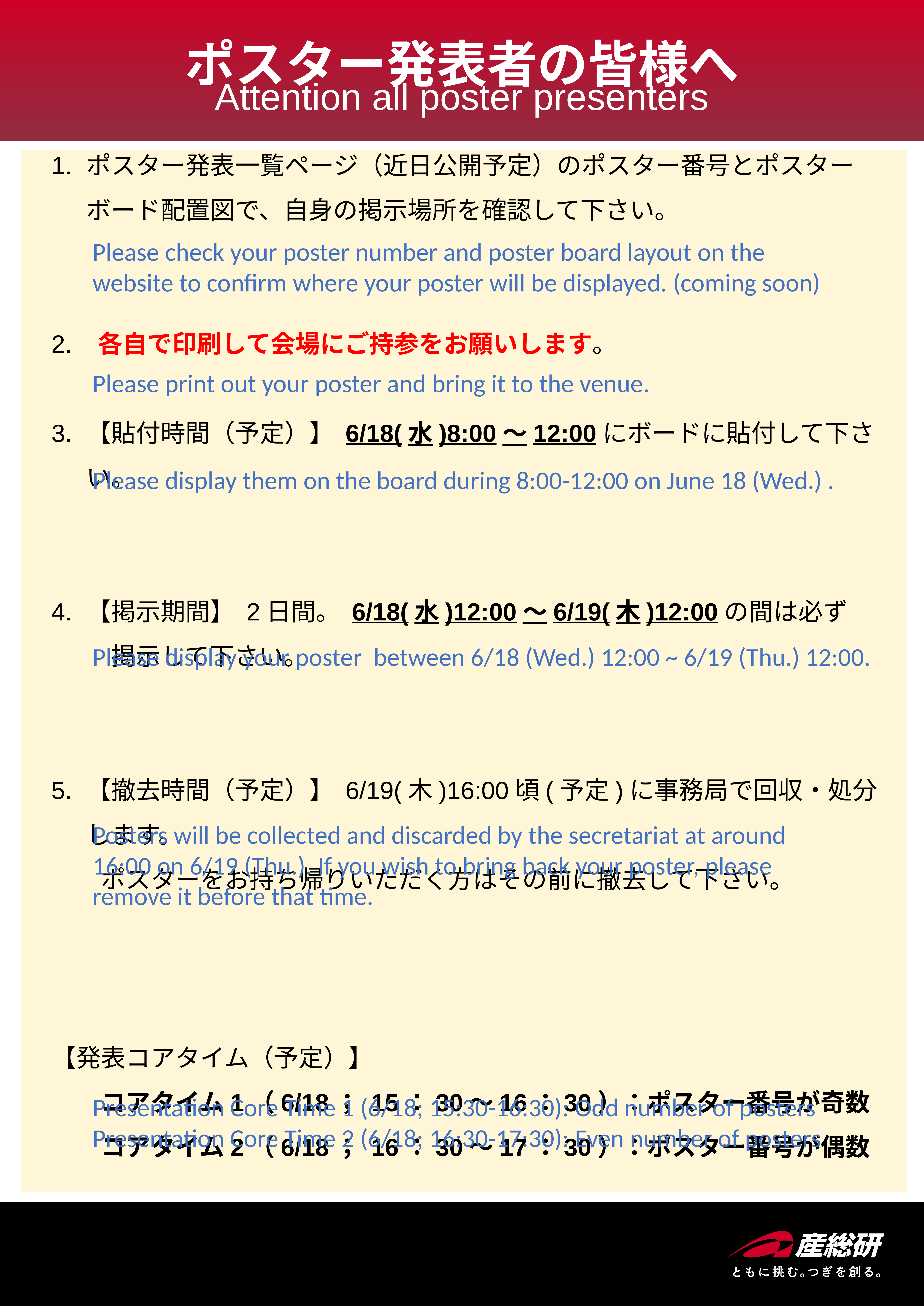

ポスター発表者の皆様へ
Attention all poster presenters

ポスター発表一覧ページ（近日公開予定）のポスター番号とポスターボード配置図で、自身の掲示場所を確認して下さい。

 各自で印刷して会場にご持参をお願いします。

【貼付時間（予定）】 6/18(水)8:00～12:00にボードに貼付して下さい。

【掲示期間】 2日間。 6/18(水)12:00～6/19(木)12:00の間は必ず 　　掲示して下さい。

【撤去時間（予定）】 6/19(木)16:00頃(予定)に事務局で回収・処分します。
　　ポスターをお持ち帰りいただく方はその前に撤去して下さい。

【発表コアタイム（予定）】
　　コアタイム1（6/18； 15：30～16：30）：ポスター番号が奇数
　　コアタイム2（6/18； 16：30～17：30）：ポスター番号が偶数

Please check your poster number and poster board layout on the website to confirm where your poster will be displayed. (coming soon)
Please print out your poster and bring it to the venue.
Please display them on the board during 8:00-12:00 on June 18 (Wed.) .
Please display your poster  between 6/18 (Wed.) 12:00 ~ 6/19 (Thu.) 12:00.
Posters will be collected and discarded by the secretariat at around 16:00 on 6/19 (Thu.). If you wish to bring back your poster, please remove it before that time.
Presentation Core Time 1 (6/18; 15:30-16:30): Odd number of posters
Presentation Core Time 2 (6/18; 16:30-17:30): Even number of posters